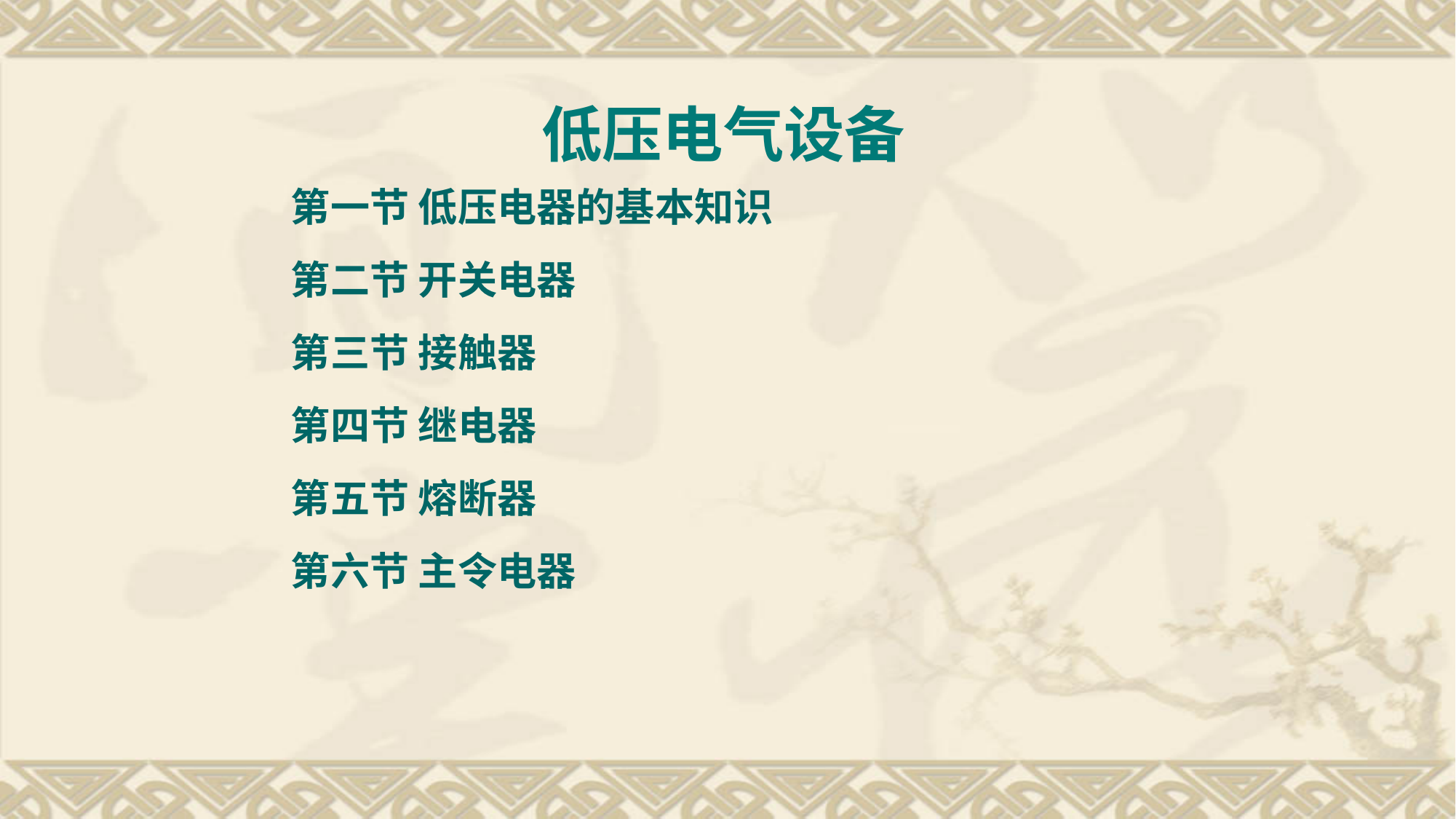

低压电气设备
第一节 低压电器的基本知识
第二节 开关电器
第三节 接触器
第四节 继电器
第五节 熔断器
第六节 主令电器
2